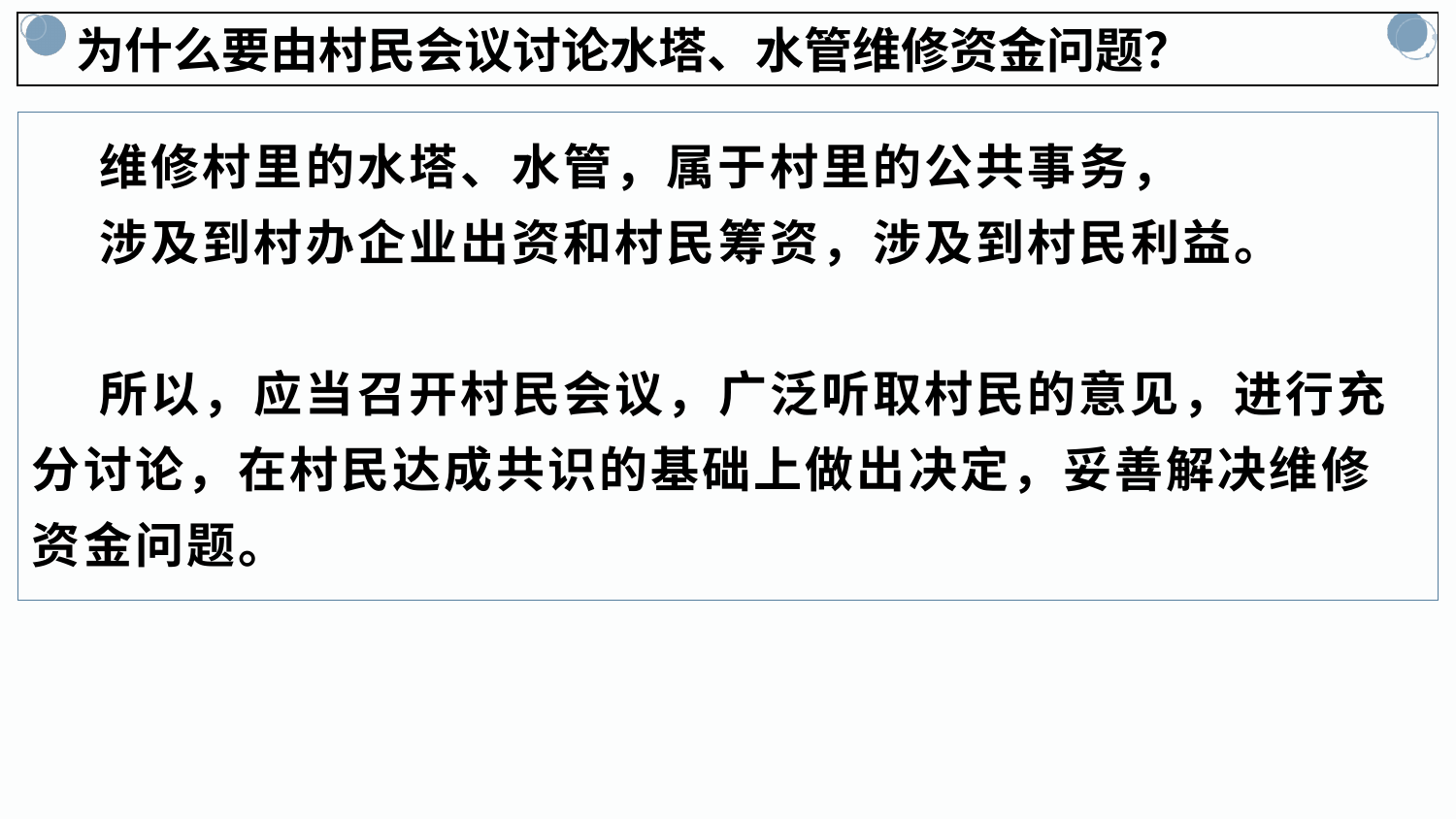

为什么要由村民会议讨论水塔、水管维修资金问题？
    维修村里的水塔、水管，属于村里的公共事务，
    涉及到村办企业出资和村民筹资，涉及到村民利益。

    所以，应当召开村民会议，广泛听取村民的意见，进行充分讨论，在村民达成共识的基础上做出决定，妥善解决维修资金问题。